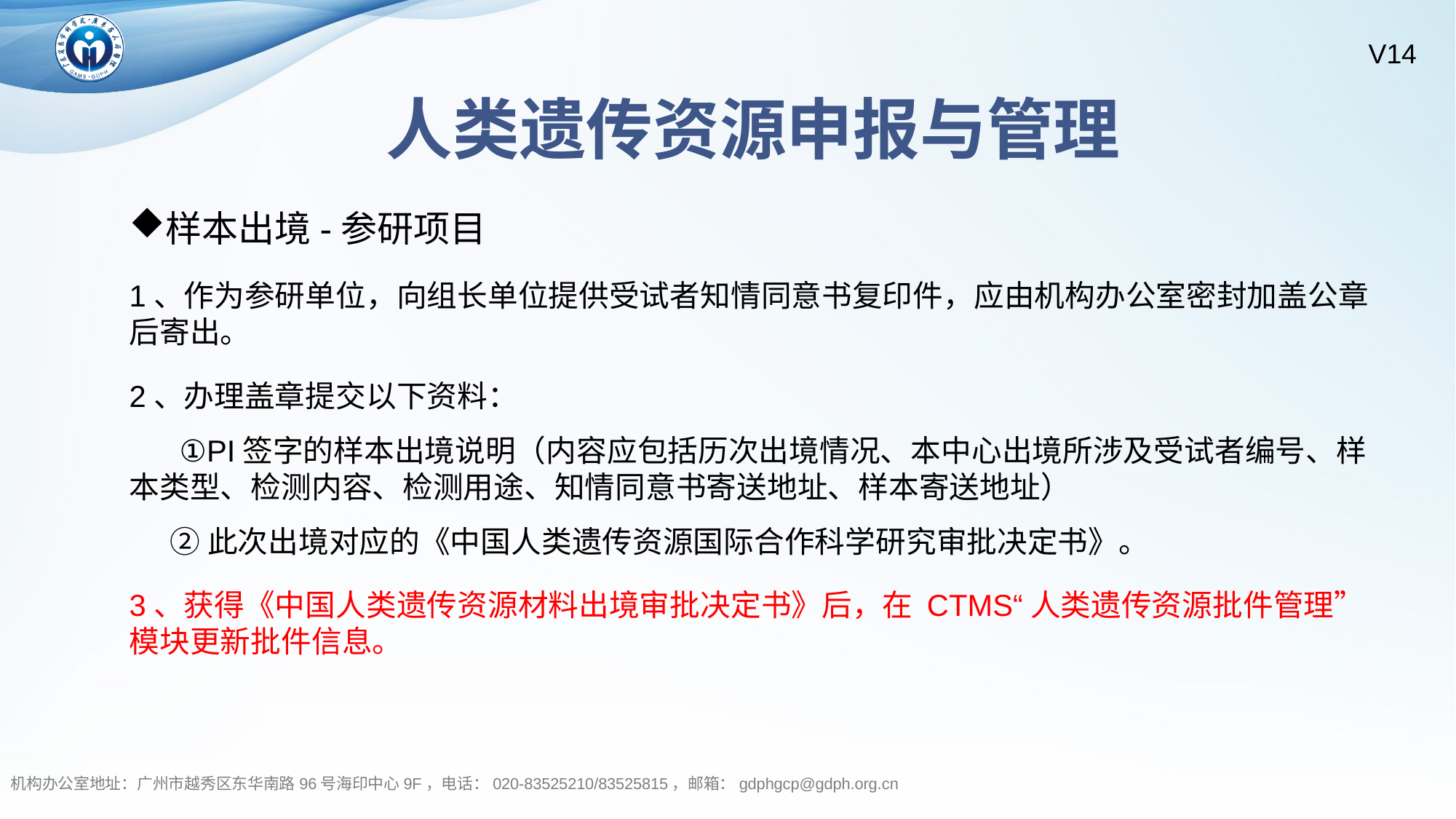

人类遗传资源申报与管理
样本出境-参研项目
1、作为参研单位，向组长单位提供受试者知情同意书复印件，应由机构办公室密封加盖公章后寄出。
2、办理盖章提交以下资料：
      ①PI签字的样本出境说明（内容应包括历次出境情况、本中心出境所涉及受试者编号、样本类型、检测内容、检测用途、知情同意书寄送地址、样本寄送地址）
      ②此次出境对应的《中国人类遗传资源国际合作科学研究审批决定书》。
3、获得《中国人类遗传资源材料出境审批决定书》后，在 CTMS“人类遗传资源批件管理”模块更新批件信息。

机构办公室地址：广州市越秀区东华南路96号海印中心9F，电话：020-83525210/83525815，邮箱：gdphgcp@gdph.org.cn
23